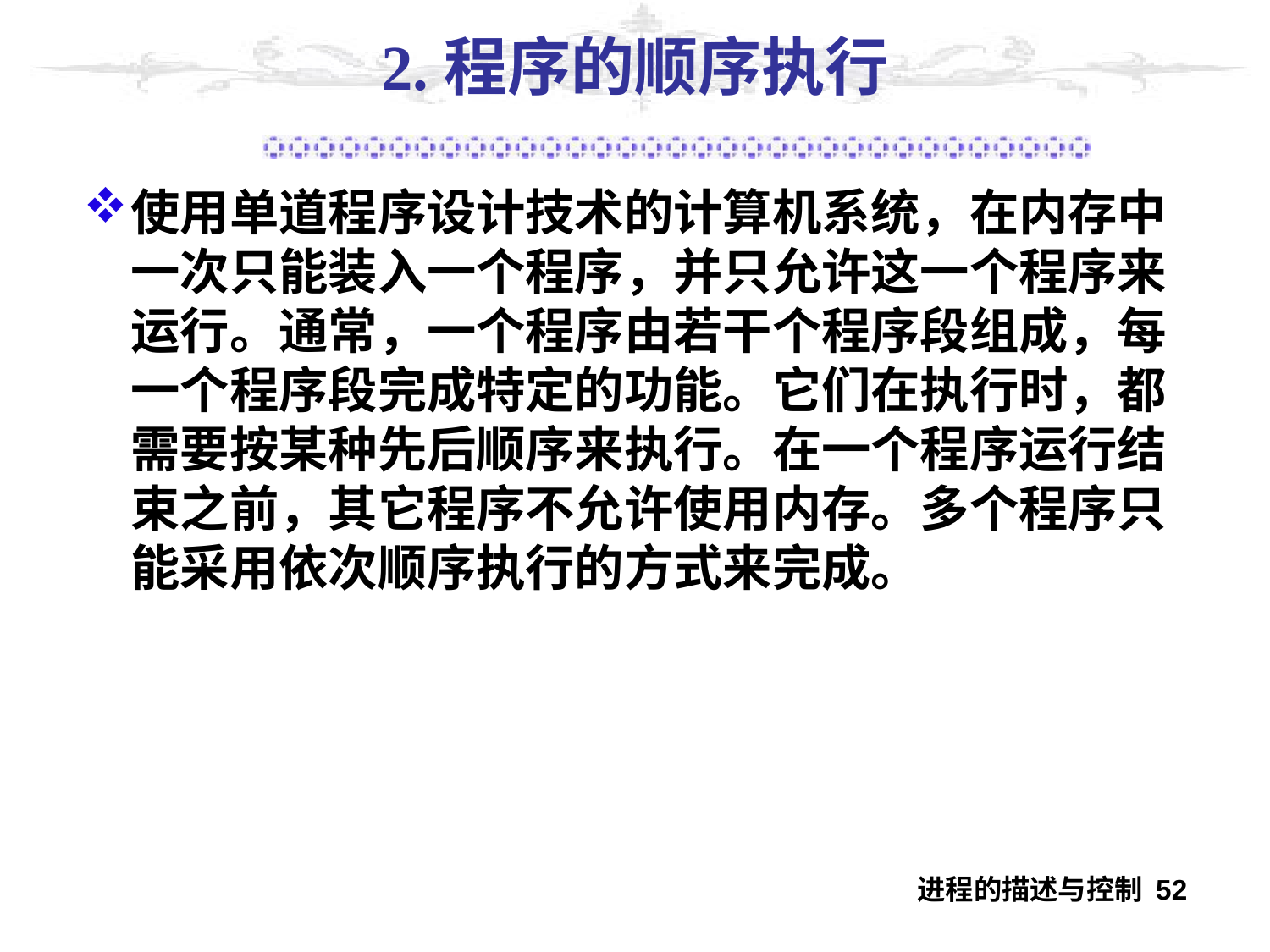

# 2.程序的顺序执行
使用单道程序设计技术的计算机系统，在内存中一次只能装入一个程序，并只允许这一个程序来运行。通常，一个程序由若干个程序段组成，每一个程序段完成特定的功能。它们在执行时，都需要按某种先后顺序来执行。在一个程序运行结束之前，其它程序不允许使用内存。多个程序只能采用依次顺序执行的方式来完成。